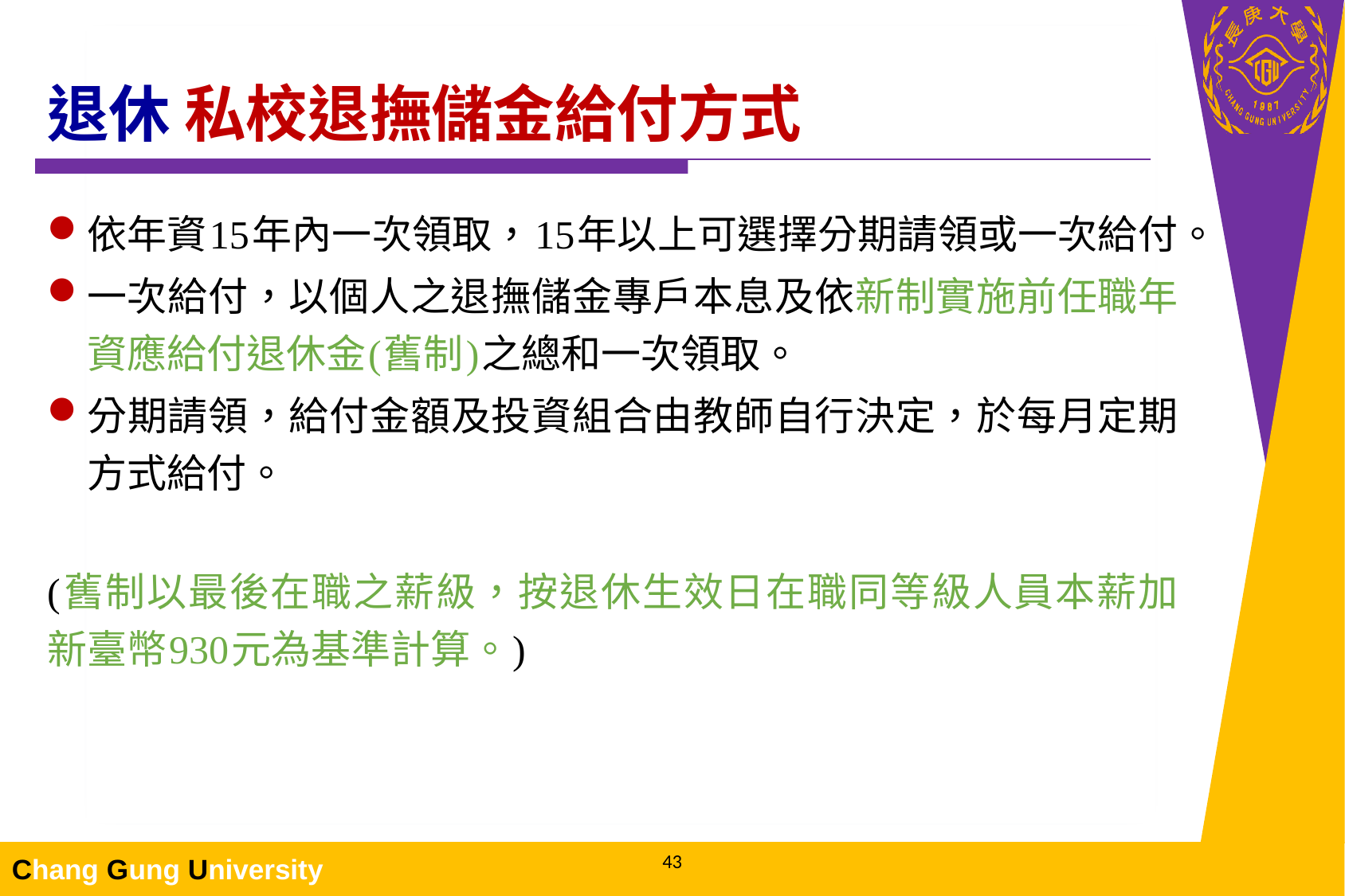

# 退休 私校退撫儲金給付方式
依年資15年內一次領取，15年以上可選擇分期請領或一次給付。
一次給付，以個人之退撫儲金專戶本息及依新制實施前任職年資應給付退休金(舊制)之總和一次領取。
分期請領，給付金額及投資組合由教師自行決定，於每月定期方式給付。

(舊制以最後在職之薪級，按退休生效日在職同等級人員本薪加新臺幣930元為基準計算。)

43